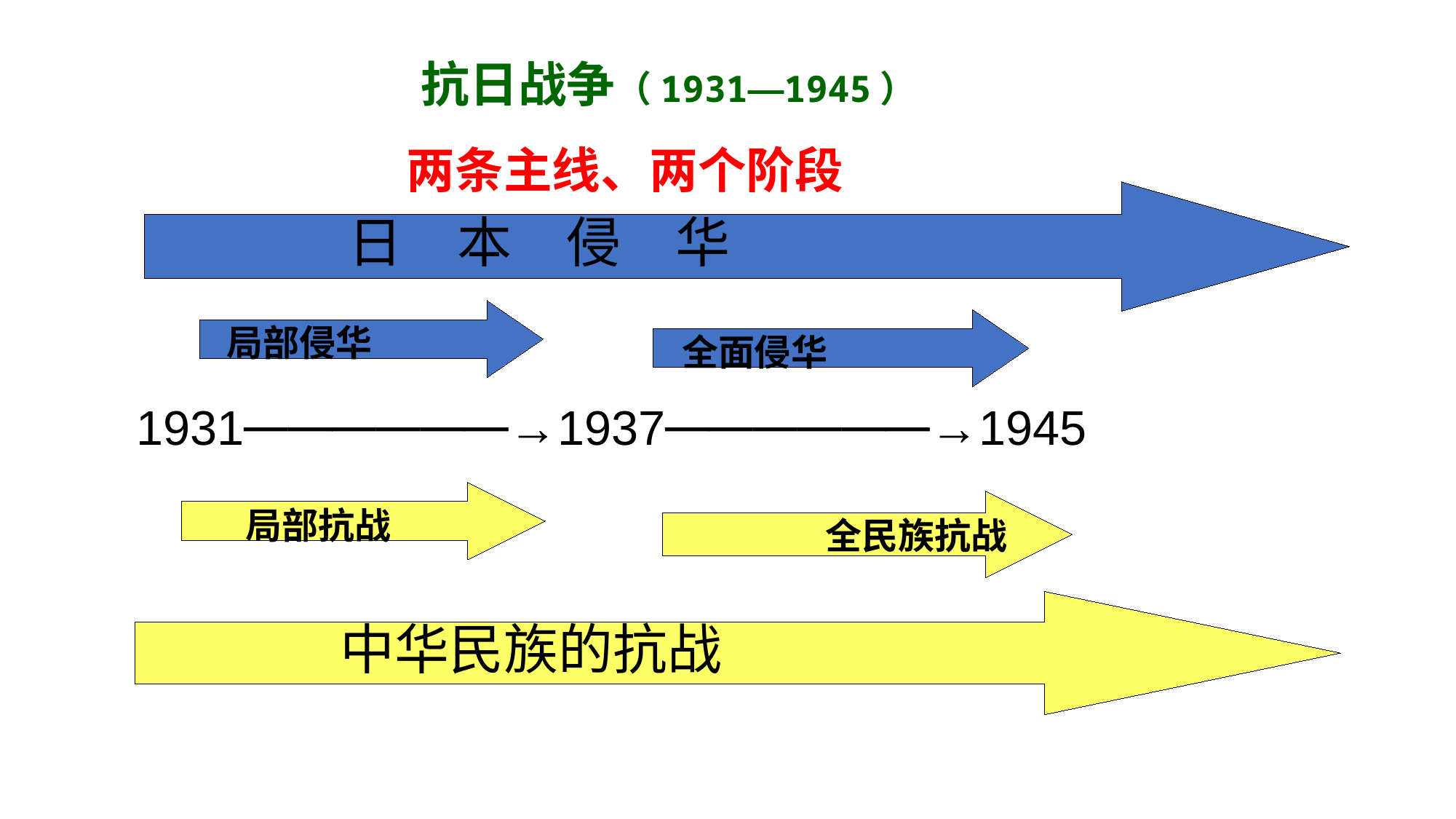

抗日战争（1931—1945）
两条主线、两个阶段

日　本　侵　华

局部侵华

全面侵华
1931——————→1937——————→1945

局部抗战

全民族抗战

中华民族的抗战